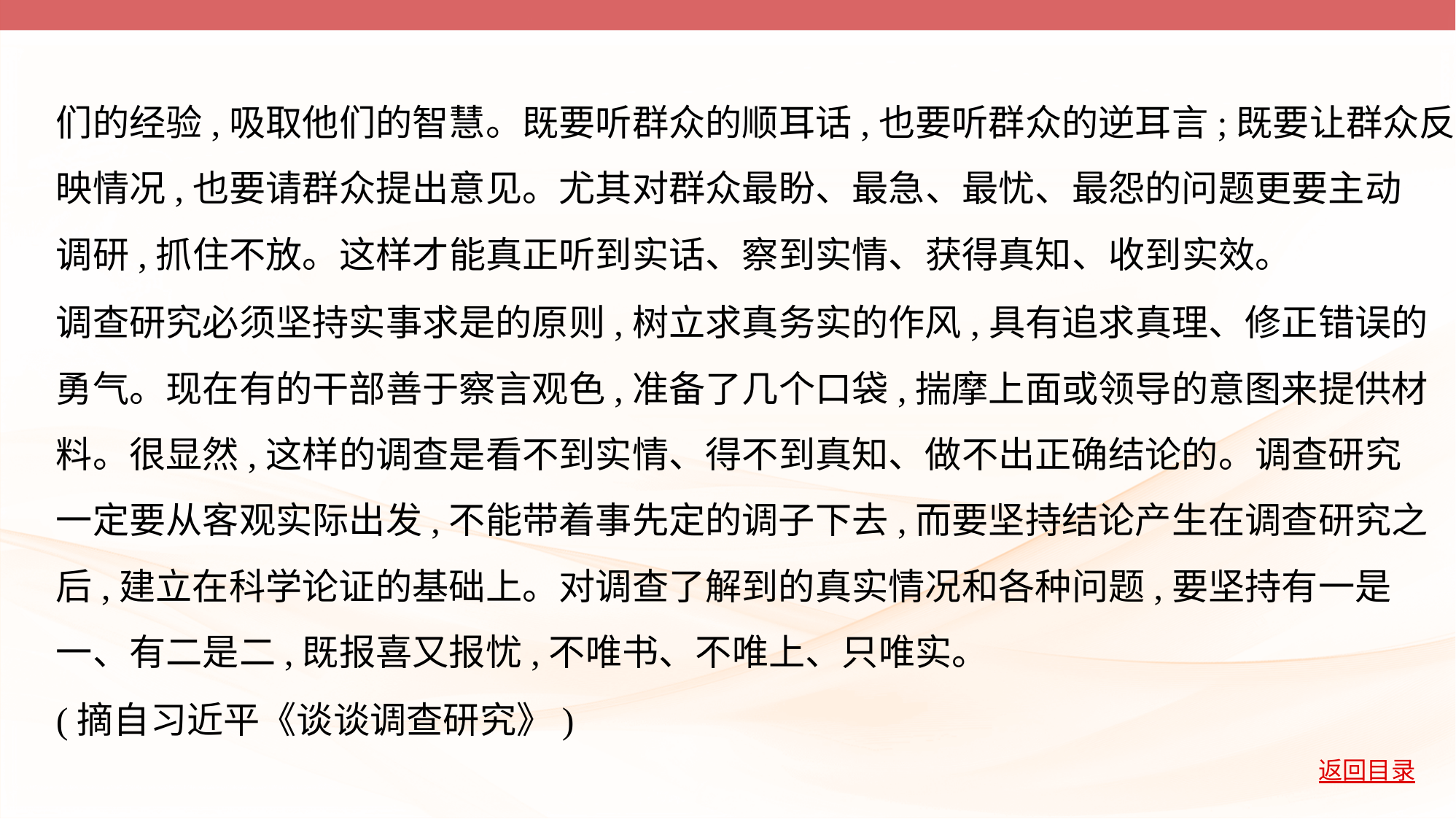

们的经验,吸取他们的智慧。既要听群众的顺耳话,也要听群众的逆耳言;既要让群众反
映情况,也要请群众提出意见。尤其对群众最盼、最急、最忧、最怨的问题更要主动
调研,抓住不放。这样才能真正听到实话、察到实情、获得真知、收到实效。
调查研究必须坚持实事求是的原则,树立求真务实的作风,具有追求真理、修正错误的
勇气。现在有的干部善于察言观色,准备了几个口袋,揣摩上面或领导的意图来提供材
料。很显然,这样的调查是看不到实情、得不到真知、做不出正确结论的。调查研究
一定要从客观实际出发,不能带着事先定的调子下去,而要坚持结论产生在调查研究之
后,建立在科学论证的基础上。对调查了解到的真实情况和各种问题,要坚持有一是
一、有二是二,既报喜又报忧,不唯书、不唯上、只唯实。
(摘自习近平《谈谈调查研究》)